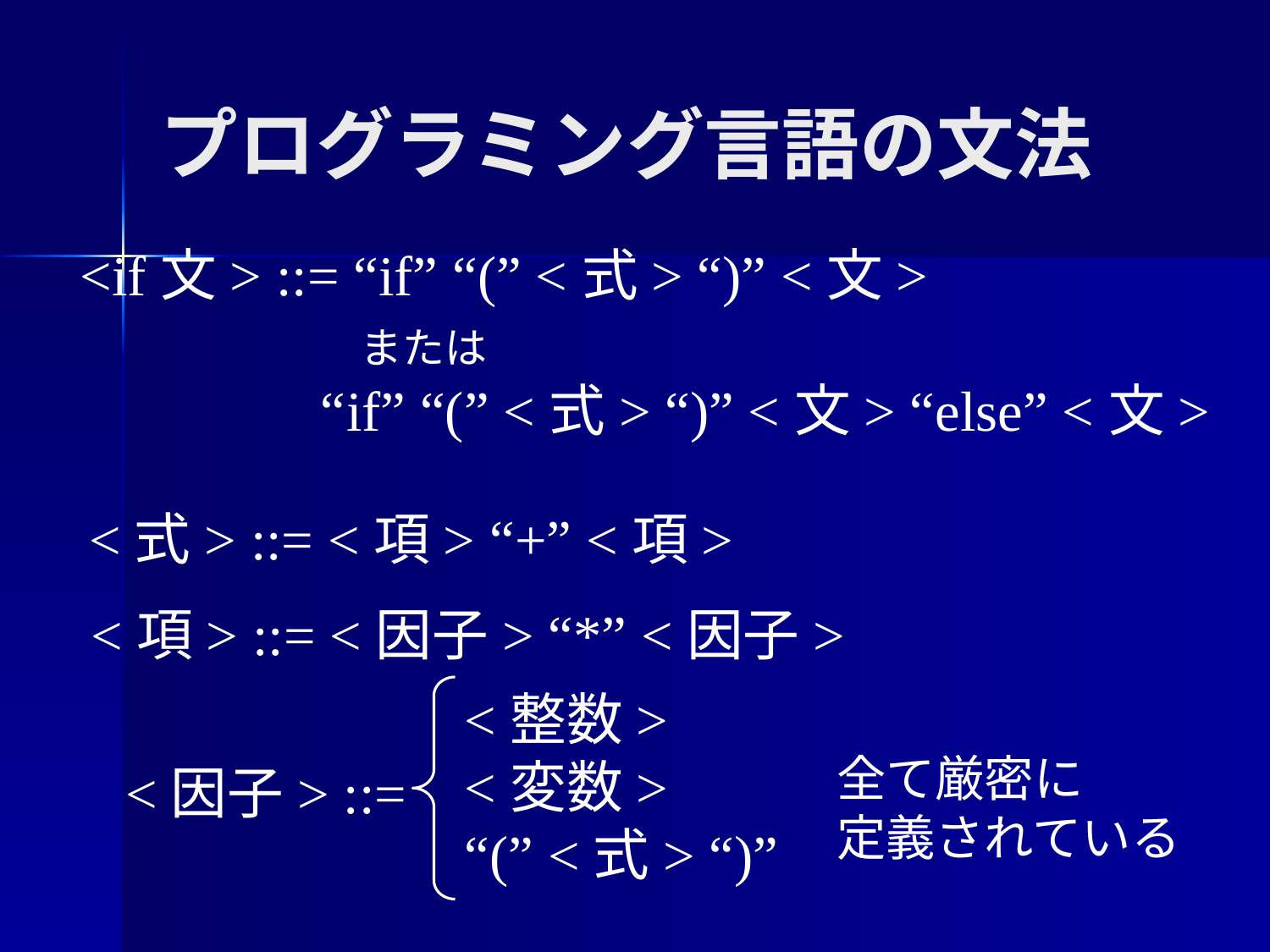

# プログラミング言語の文法
<if文> ::= “if” “(” <式> “)” <文>
                     または
                 “if” “(” <式> “)” <文> “else” <文>
<式> ::= <項> “+” <項>
<項> ::= <因子> “*” <因子>

<整数>
<変数>
“(” <式> “)”
全て厳密に
定義されている
<因子> ::=